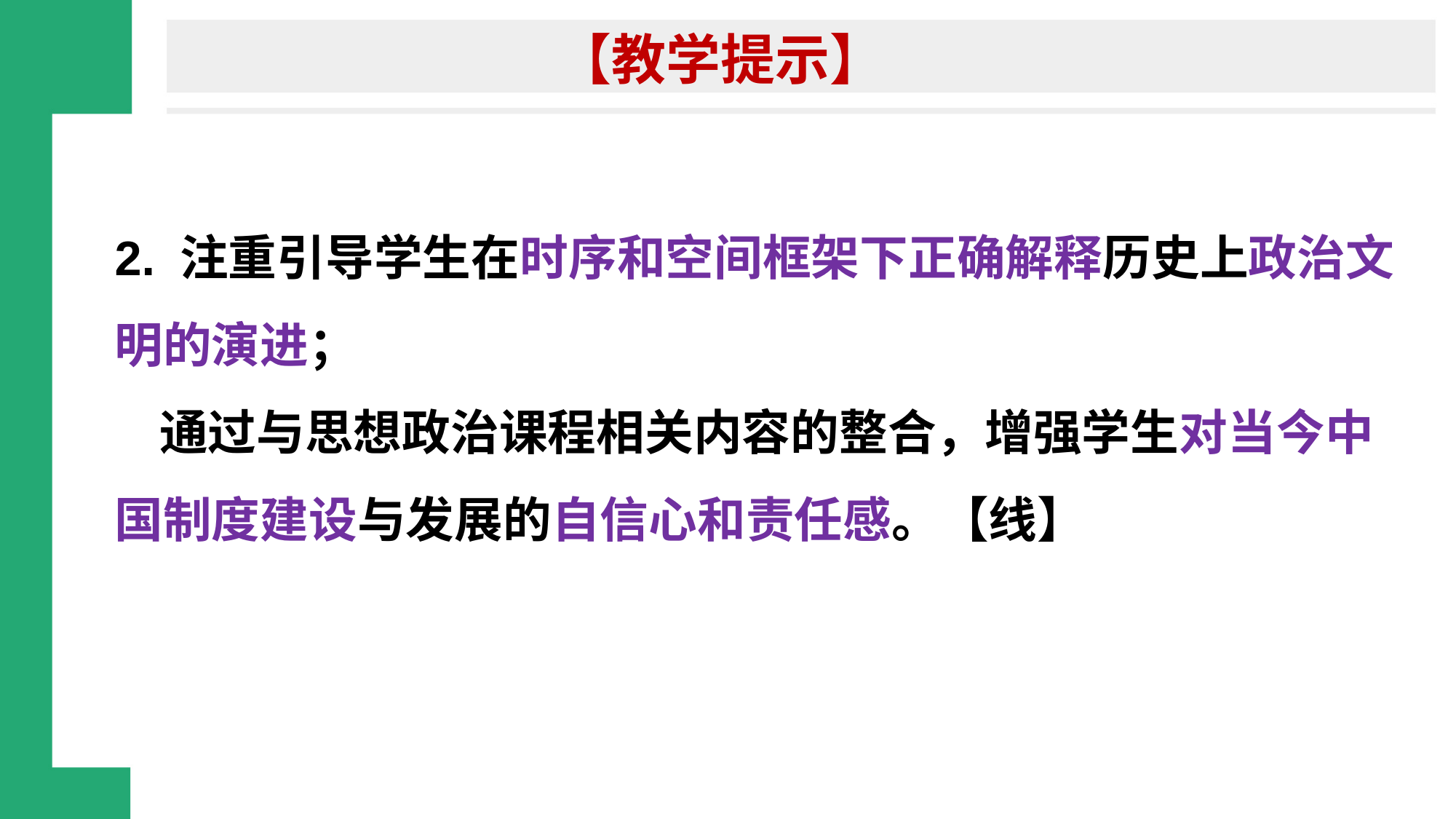

【教学提示】
2. 注重引导学生在时序和空间框架下正确解释历史上政治文明的演进；
   通过与思想政治课程相关内容的整合，增强学生对当今中国制度建设与发展的自信心和责任感。【线】